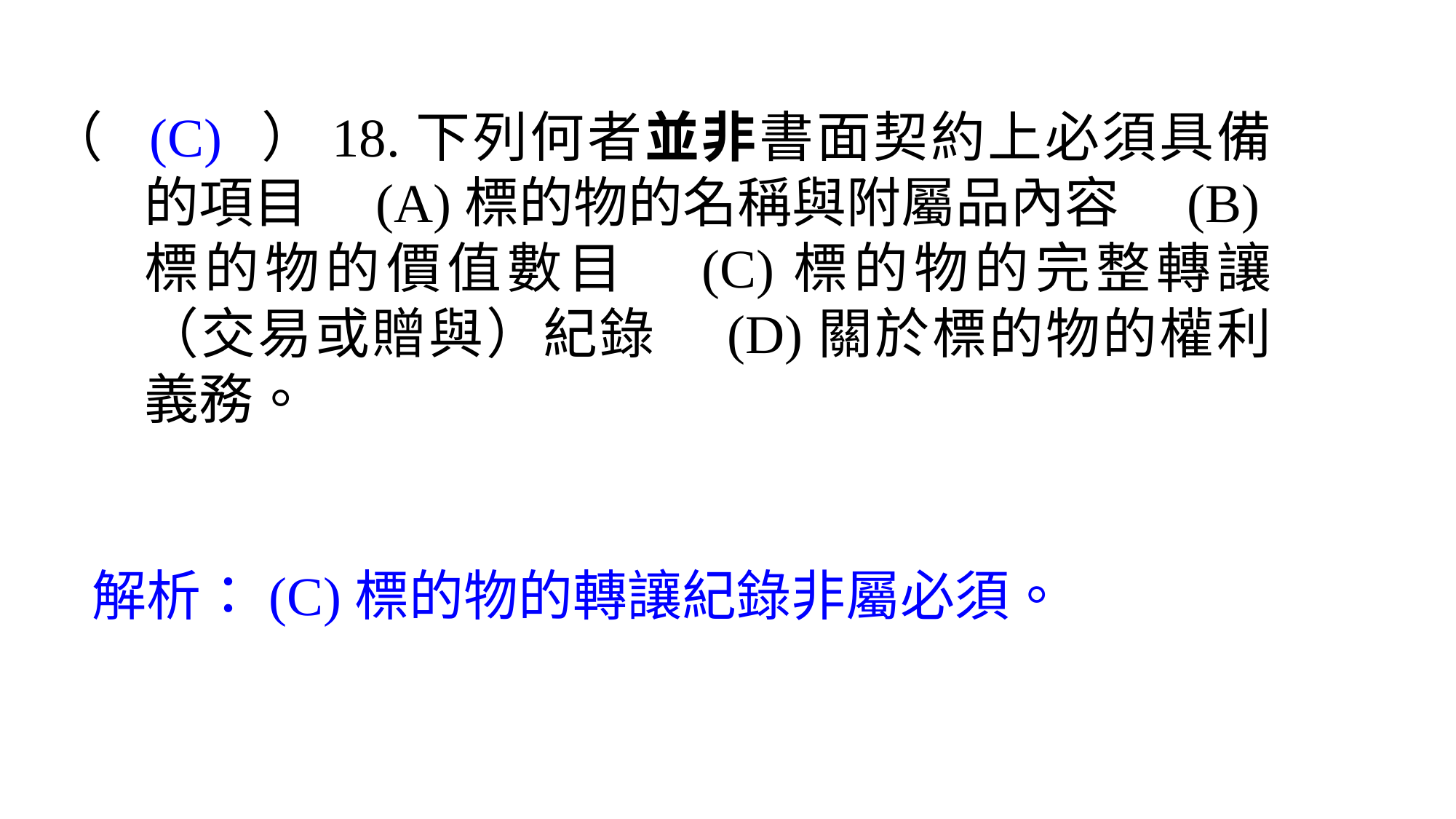

（	(C)	）18.下列何者並非書面契約上必須具備的項目　(A)標的物的名稱與附屬品內容　(B)標的物的價值數目　(C)標的物的完整轉讓（交易或贈與）紀錄　(D)關於標的物的權利義務。

解析：(C)標的物的轉讓紀錄非屬必須。